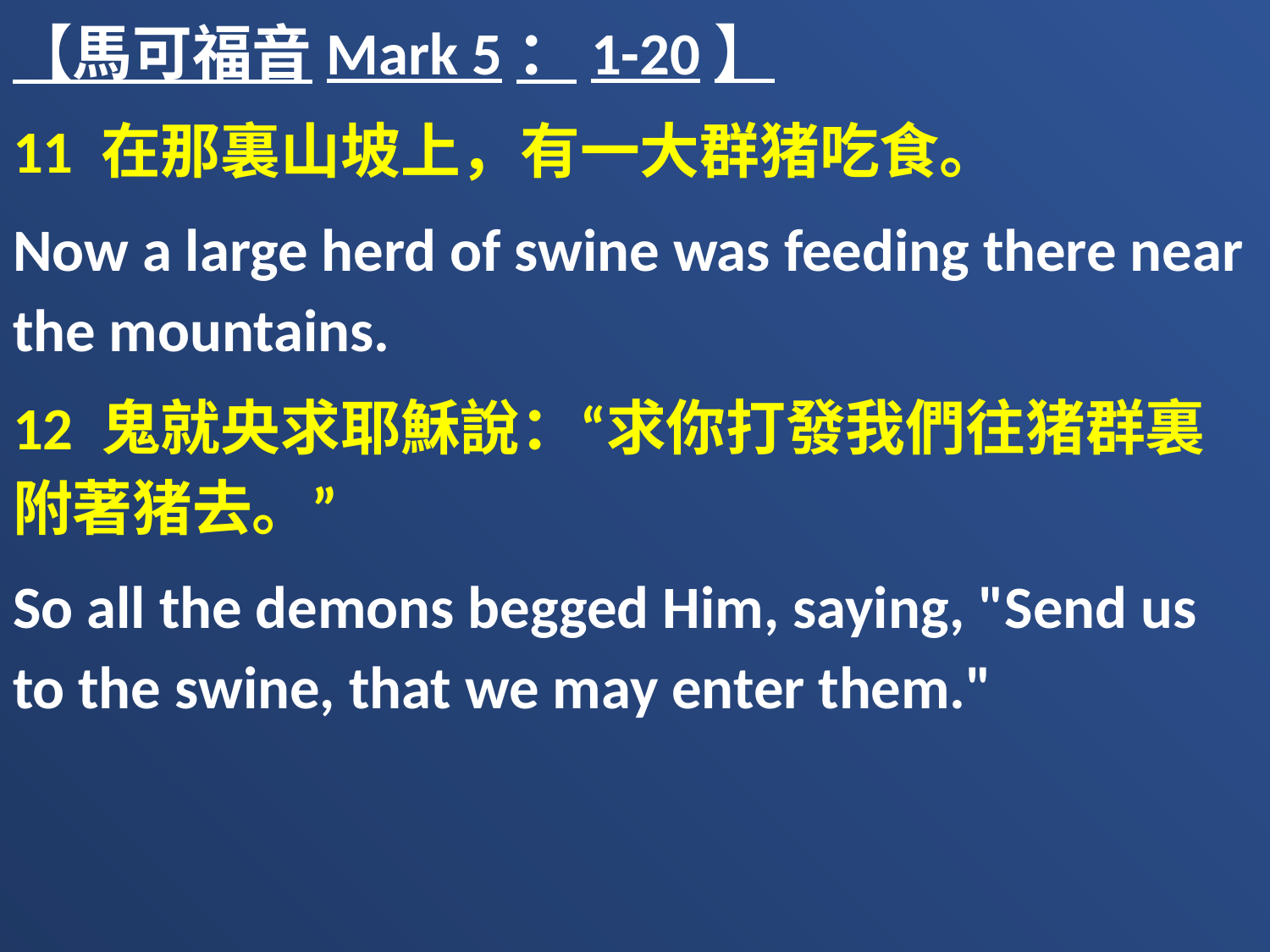

【馬可福音Mark 5：1-20】
11 在那裏山坡上，有一大群猪吃食。
Now a large herd of swine was feeding there near the mountains.
12 鬼就央求耶穌說：“求你打發我們往猪群裏附著猪去。”
So all the demons begged Him, saying, "Send us to the swine, that we may enter them."